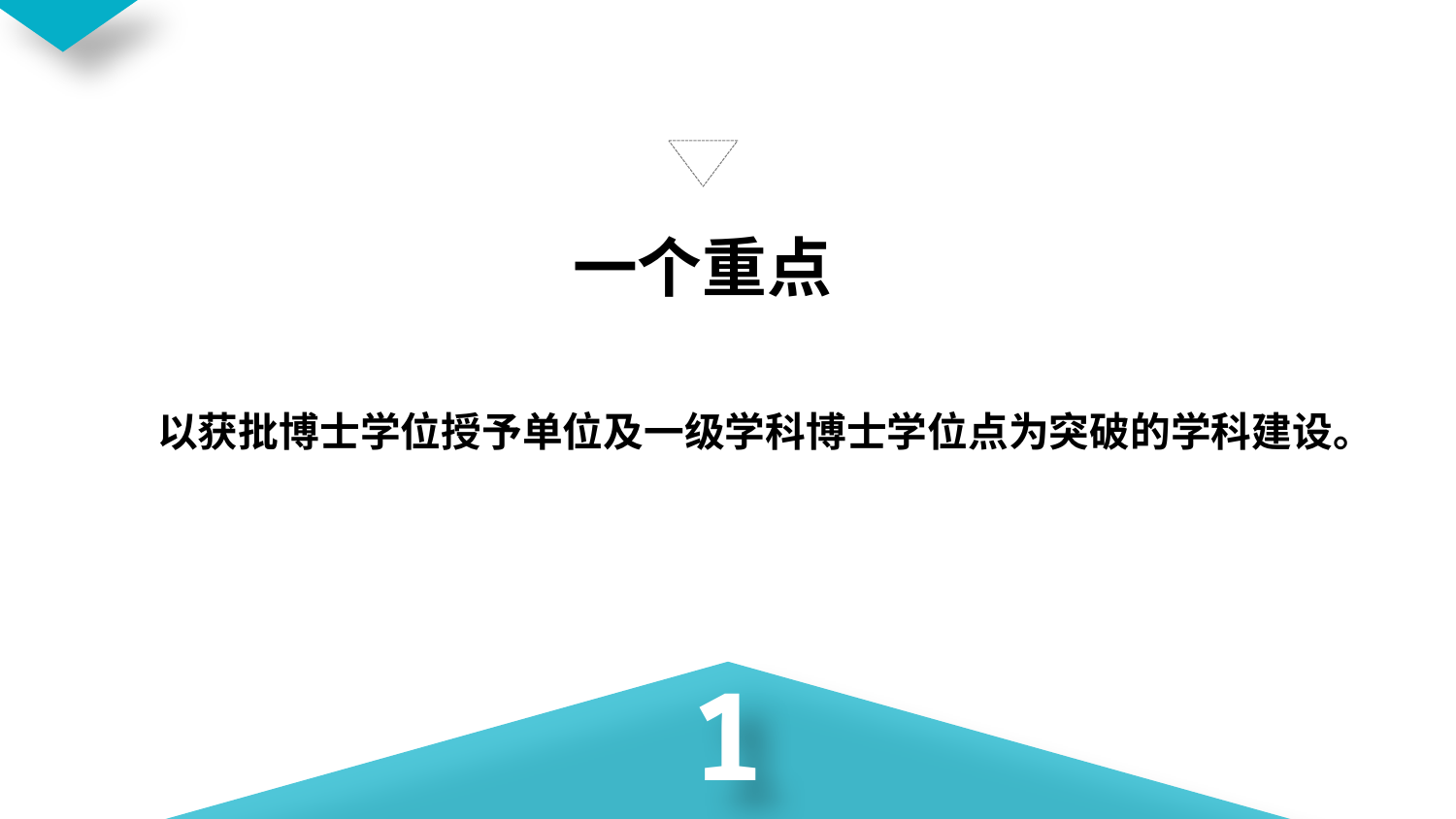

一个重点
以获批博士学位授予单位及一级学科博士学位点为突破的学科建设。
1